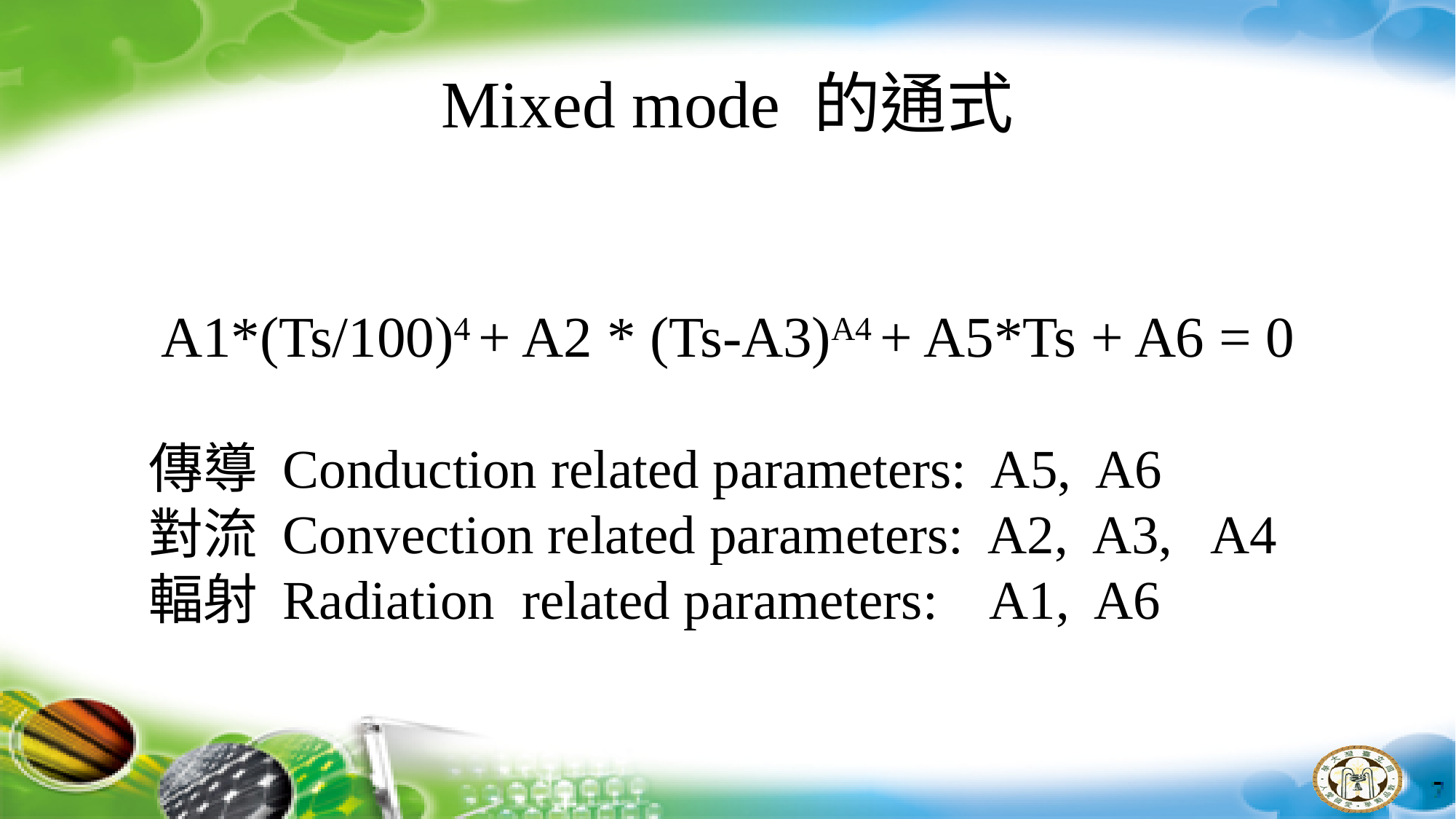

# Mixed mode 的通式
A1*(Ts/100)4 + A2 * (Ts-A3)A4 + A5*Ts + A6 = 0

傳導 Conduction related parameters:  A5,  A6
對流 Convection related parameters:  A2,  A3,   A4
輻射 Radiation  related parameters:    A1,  A6